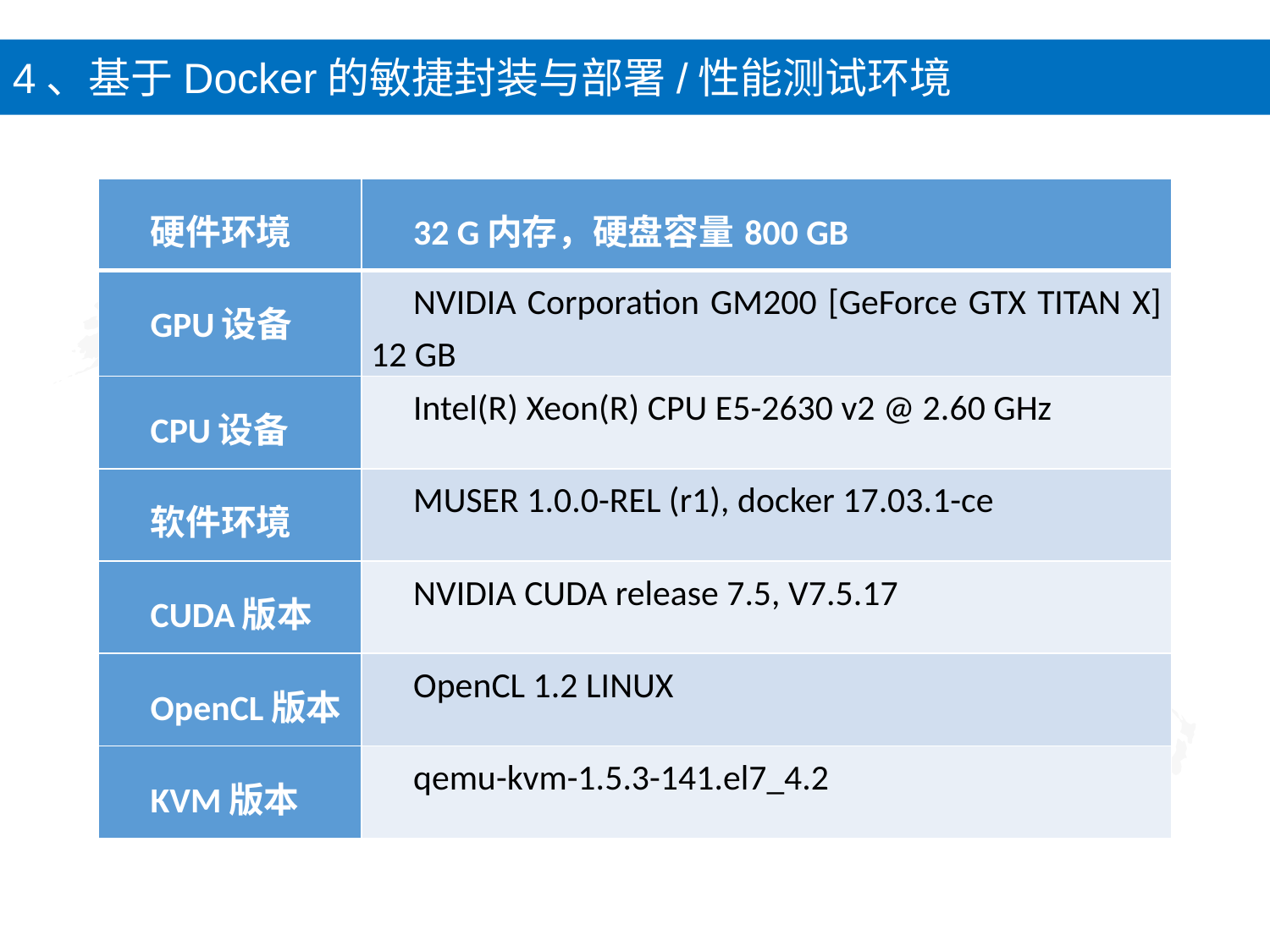

4、基于Docker的敏捷封装与部署/性能测试环境

| 硬件环境 | 32 G内存，硬盘容量800 GB |
| --- | --- |
| GPU设备 | NVIDIA Corporation GM200 [GeForce GTX TITAN X] 12 GB |
| CPU设备 | Intel(R) Xeon(R) CPU E5-2630 v2 @ 2.60 GHz |
| 软件环境 | MUSER 1.0.0-REL (r1), docker 17.03.1-ce |
| CUDA版本 | NVIDIA CUDA release 7.5, V7.5.17 |
| OpenCL版本 | OpenCL 1.2 LINUX |
| KVM版本 | qemu-kvm-1.5.3-141.el7\_4.2 |